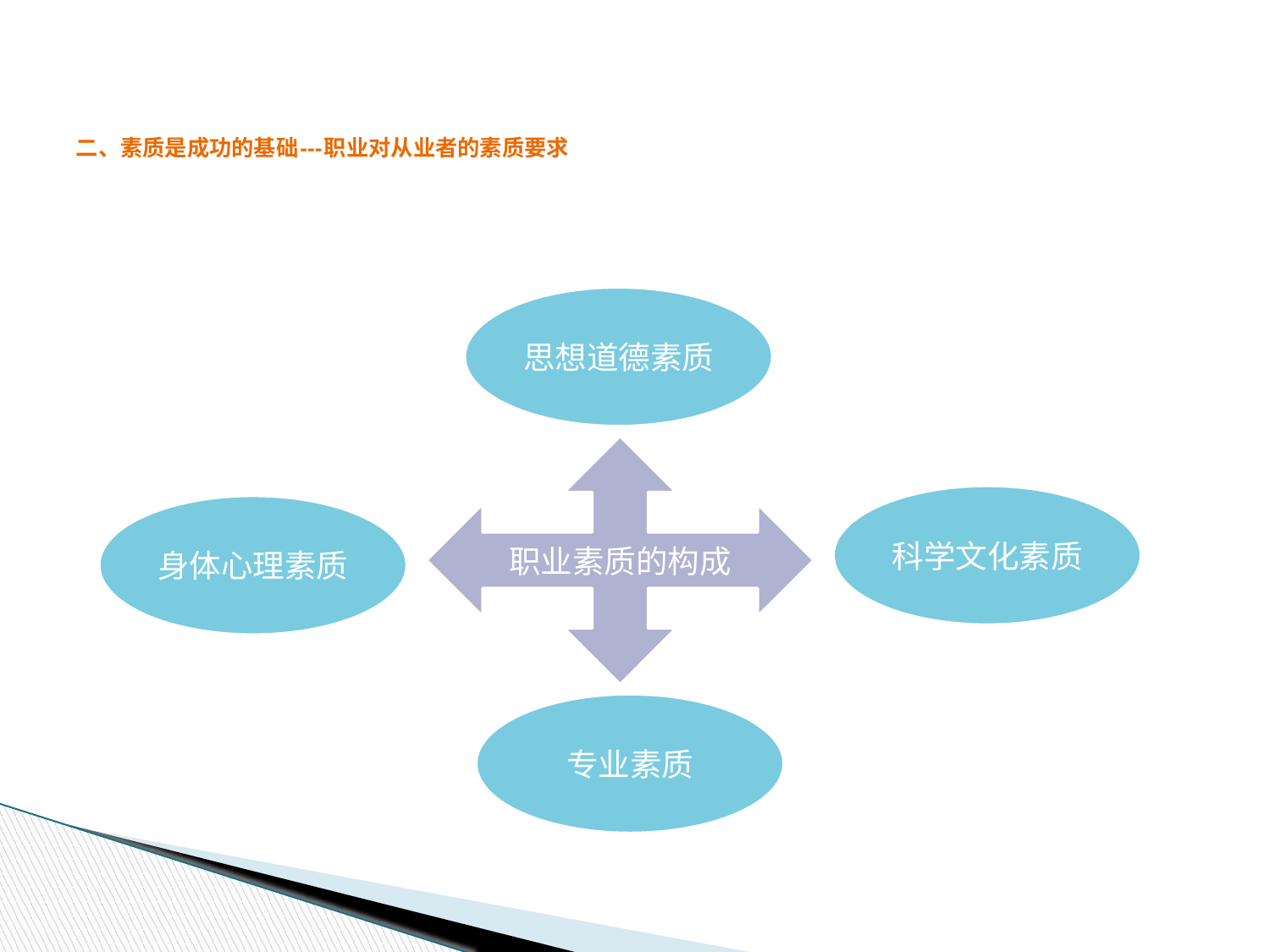

# 二、素质是成功的基础---职业对从业者的素质要求
思想道德素质
职业素质的构成
科学文化素质
身体心理素质
专业素质